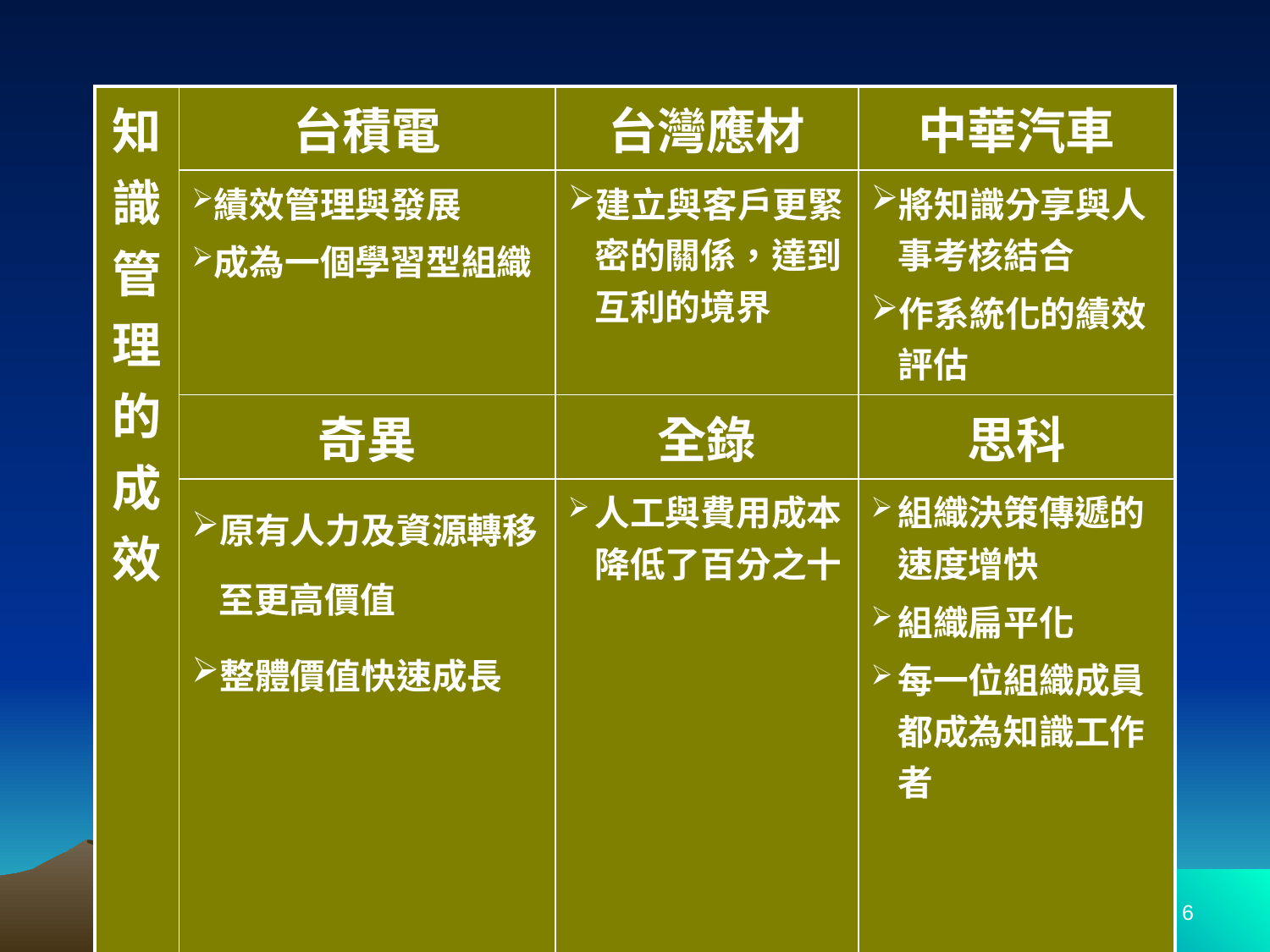

| 知識管理的成效 | 台積電 | 台灣應材 | 中華汽車 |
| --- | --- | --- | --- |
|  | 績效管理與發展 成為一個學習型組織 | 建立與客戶更緊密的關係，達到互利的境界 | 將知識分享與人事考核結合 作系統化的績效評估 |
|  | 奇異 | 全錄 | 思科 |
|  | 原有人力及資源轉移至更高價值 整體價值快速成長 | 人工與費用成本降低了百分之十 | 組織決策傳遞的速度增快 組織扁平化 每一位組織成員都成為知識工作者 |
6